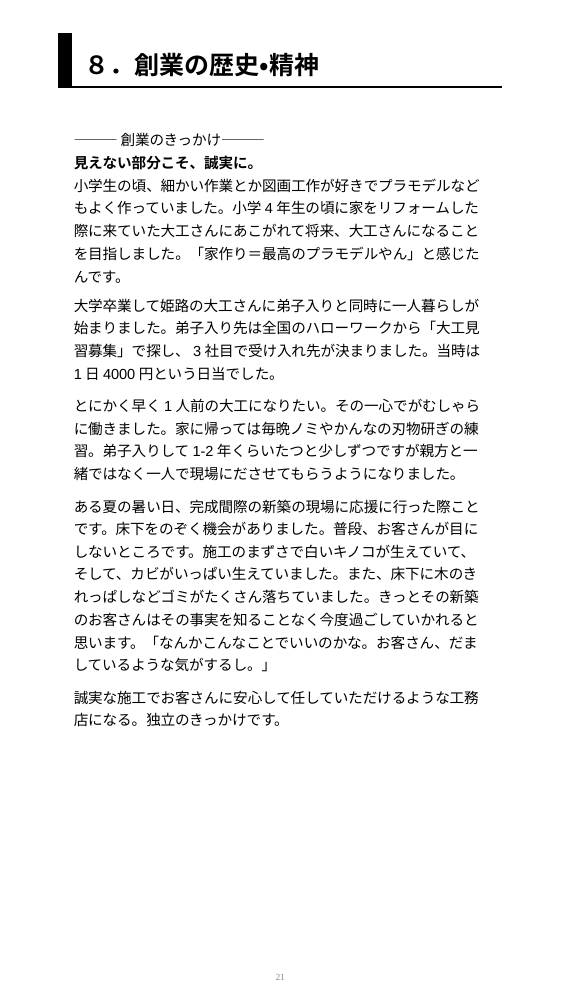

８．創業の歴史・精神
―――創業のきっかけ―――
見えない部分こそ、誠実に。
小学生の頃、細かい作業とか図画工作が好きでプラモデルなどもよく作っていました。小学4年生の頃に家をリフォームした際に来ていた大工さんにあこがれて将来、大工さんになることを目指しました。「家作り＝最高のプラモデルやん」と感じたんです。

大学卒業して姫路の大工さんに弟子入りと同時に一人暮らしが始まりました。弟子入り先は全国のハローワークから「大工見習募集」で探し、3社目で受け入れ先が決まりました。当時は1日4000円という日当でした。

とにかく早く1人前の大工になりたい。その一心でがむしゃらに働きました。家に帰っては毎晩ノミやかんなの刃物研ぎの練習。弟子入りして1-2年くらいたつと少しずつですが親方と一緒ではなく一人で現場にださせてもらうようになりました。

ある夏の暑い日、完成間際の新築の現場に応援に行った際ことです。床下をのぞく機会がありました。普段、お客さんが目にしないところです。施工のまずさで白いキノコが生えていて、そして、カビがいっぱい生えていました。また、床下に木のきれっぱしなどゴミがたくさん落ちていました。きっとその新築のお客さんはその事実を知ることなく今度過ごしていかれると
思います。「なんかこんなことでいいのかな。お客さん、だましているような気がするし。」

誠実な施工でお客さんに安心して任していただけるような工務店になる。独立のきっかけです。

21